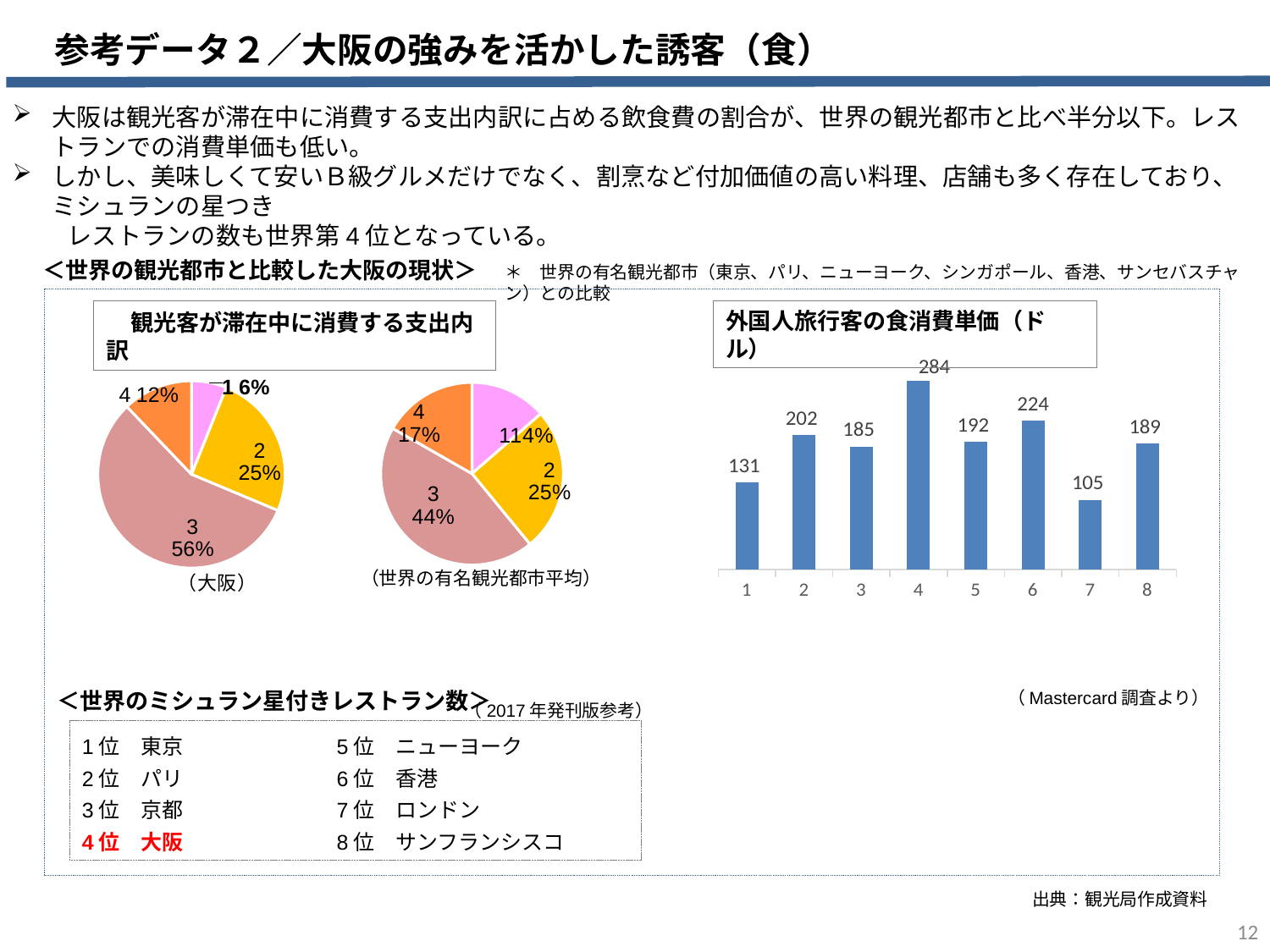

参考データ２／大阪の強みを活かした誘客（食）
大阪は観光客が滞在中に消費する支出内訳に占める飲食費の割合が、世界の観光都市と比べ半分以下。レストランでの消費単価も低い。
しかし、美味しくて安いＢ級グルメだけでなく、割烹など付加価値の高い料理、店舗も多く存在しており、ミシュランの星つき
　　 レストランの数も世界第4位となっている。
＜世界の観光都市と比較した大阪の現状＞
＊　世界の有名観光都市（東京、パリ、ニューヨーク、シンガポール、香港、サンセバスチャン）との比較

　観光客が滞在中に消費する支出内訳

### Chart: （世界の有名観光都市平均）

| Category |  |
|---|---|
外国人旅行客の食消費単価（ドル）

### Chart

| Category |  |
|---|---|

### Chart

| Category |  |
|---|---|
＜世界のミシュラン星付きレストラン数＞
（Mastercard調査より）
（2017年発刊版参考）
1位　東京　　　　　　　5位　ニューヨーク
2位　パリ　　　　　　　6位　香港
3位　京都　　　　　　　7位　ロンドン
4位　大阪　　　　　　　8位　サンフランシスコ
出典：観光局作成資料
12